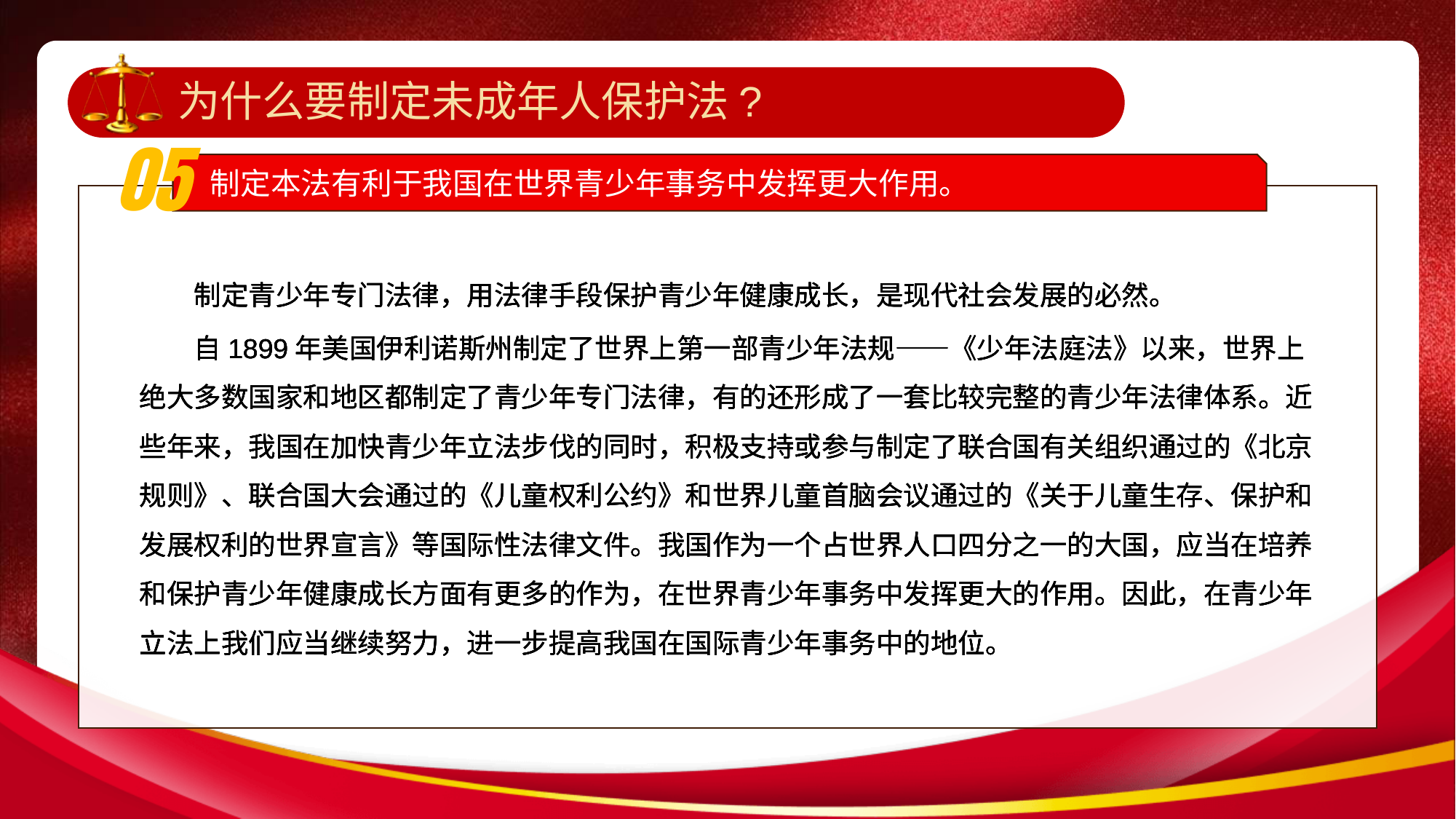

为什么要制定未成年人保护法?
05
制定本法有利于我国在世界青少年事务中发挥更大作用。

制定青少年专门法律，用法律手段保护青少年健康成长，是现代社会发展的必然。
自1899年美国伊利诺斯州制定了世界上第一部青少年法规——《少年法庭法》以来，世界上绝大多数国家和地区都制定了青少年专门法律，有的还形成了一套比较完整的青少年法律体系。近些年来，我国在加快青少年立法步伐的同时，积极支持或参与制定了联合国有关组织通过的《北京规则》、联合国大会通过的《儿童权利公约》和世界儿童首脑会议通过的《关于儿童生存、保护和发展权利的世界宣言》等国际性法律文件。我国作为一个占世界人口四分之一的大国，应当在培养和保护青少年健康成长方面有更多的作为，在世界青少年事务中发挥更大的作用。因此，在青少年立法上我们应当继续努力，进一步提高我国在国际青少年事务中的地位。
制定青少年专门法律，用法律手段保护青少年健康成长，是现代社会发展的必然。
自1899年美国伊利诺斯州制定了世界上第一部青少年法规——《少年法庭法》以来，世界上绝大多数国家和地区都制定了青少年专门法律，有的还形成了一套比较完整的青少年法律体系。近些年来，我国在加快青少年立法步伐的同时，积极支持或参与制定了联合国有关组织通过的《北京规则》、联合国大会通过的《儿童权利公约》和世界儿童首脑会议通过的《关于儿童生存、保护和发展权利的世界宣言》等国际性法律文件。我国作为一个占世界人口四分之一的大国，应当在培养和保护青少年健康成长方面有更多的作为，在世界青少年事务中发挥更大的作用。因此，在青少年立法上我们应当继续努力，进一步提高我国在国际青少年事务中的地位。
制定青少年专门法律，用法律手段保护青少年健康成长，是现代社会发展的必然。
自1899年美国伊利诺斯州制定了世界上第一部青少年法规——《少年法庭法》以来，世界上绝大多数国家和地区都制定了青少年专门法律，有的还形成了一套比较完整的青少年法律体系。近些年来，我国在加快青少年立法步伐的同时，积极支持或参与制定了联合国有关组织通过的《北京规则》、联合国大会通过的《儿童权利公约》和世界儿童首脑会议通过的《关于儿童生存、保护和发展权利的世界宣言》等国际性法律文件。我国作为一个占世界人口四分之一的大国，应当在培养和保护青少年健康成长方面有更多的作为，在世界青少年事务中发挥更大的作用。因此，在青少年立法上我们应当继续努力，进一步提高我国在国际青少年事务中的地位。
制定青少年专门法律，用法律手段保护青少年健康成长，是现代社会发展的必然。
自1899年美国伊利诺斯州制定了世界上第一部青少年法规——《少年法庭法》以来，世界上绝大多数国家和地区都制定了青少年专门法律，有的还形成了一套比较完整的青少年法律体系。近些年来，我国在加快青少年立法步伐的同时，积极支持或参与制定了联合国有关组织通过的《北京规则》、联合国大会通过的《儿童权利公约》和世界儿童首脑会议通过的《关于儿童生存、保护和发展权利的世界宣言》等国际性法律文件。我国作为一个占世界人口四分之一的大国，应当在培养和保护青少年健康成长方面有更多的作为，在世界青少年事务中发挥更大的作用。因此，在青少年立法上我们应当继续努力，进一步提高我国在国际青少年事务中的地位。